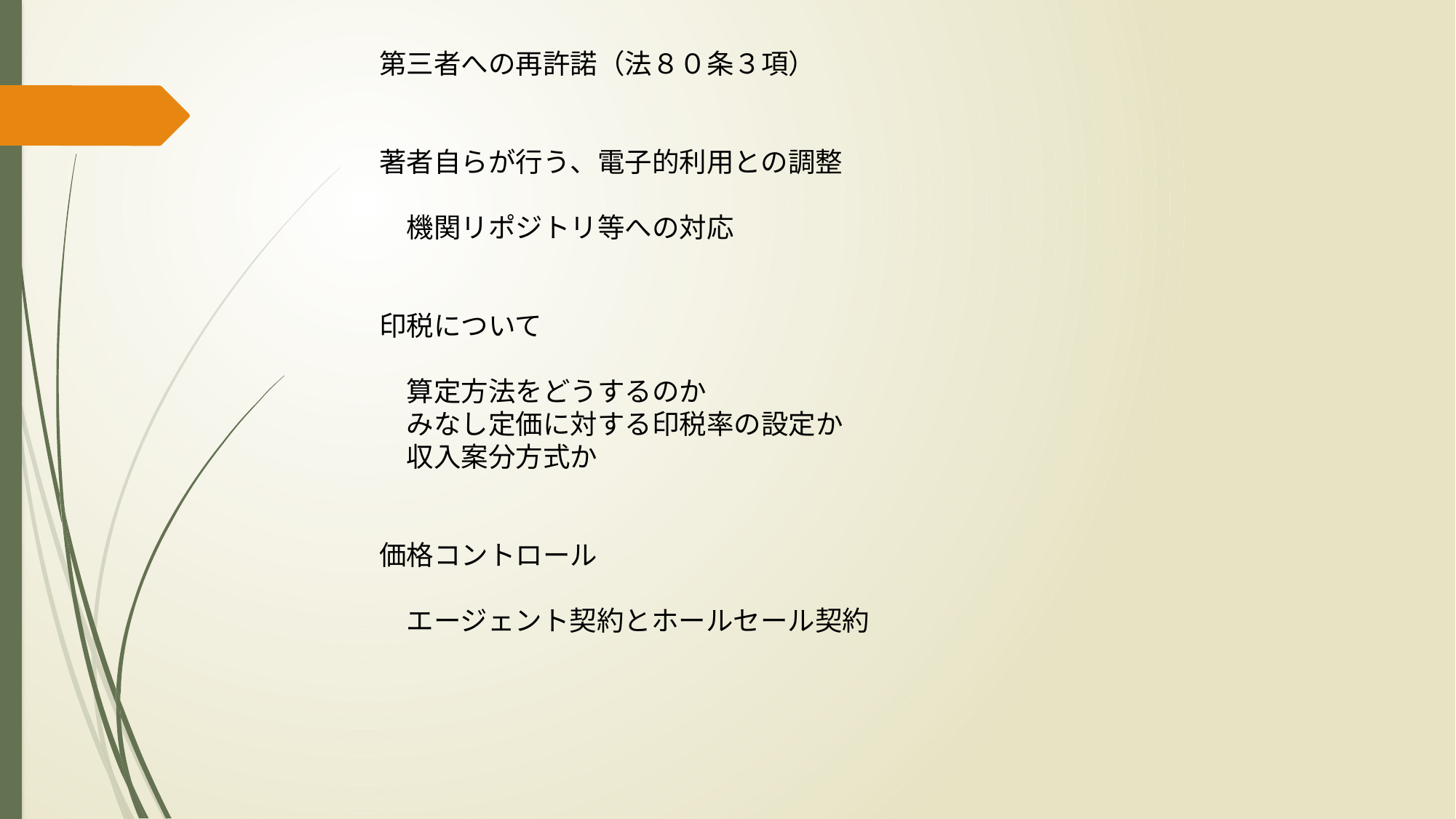

第三者への再許諾（法８０条３項）

著者自らが行う、電子的利用との調整

　機関リポジトリ等への対応

印税について

　算定方法をどうするのか
　みなし定価に対する印税率の設定か
　収入案分方式か

価格コントロール

　エージェント契約とホールセール契約